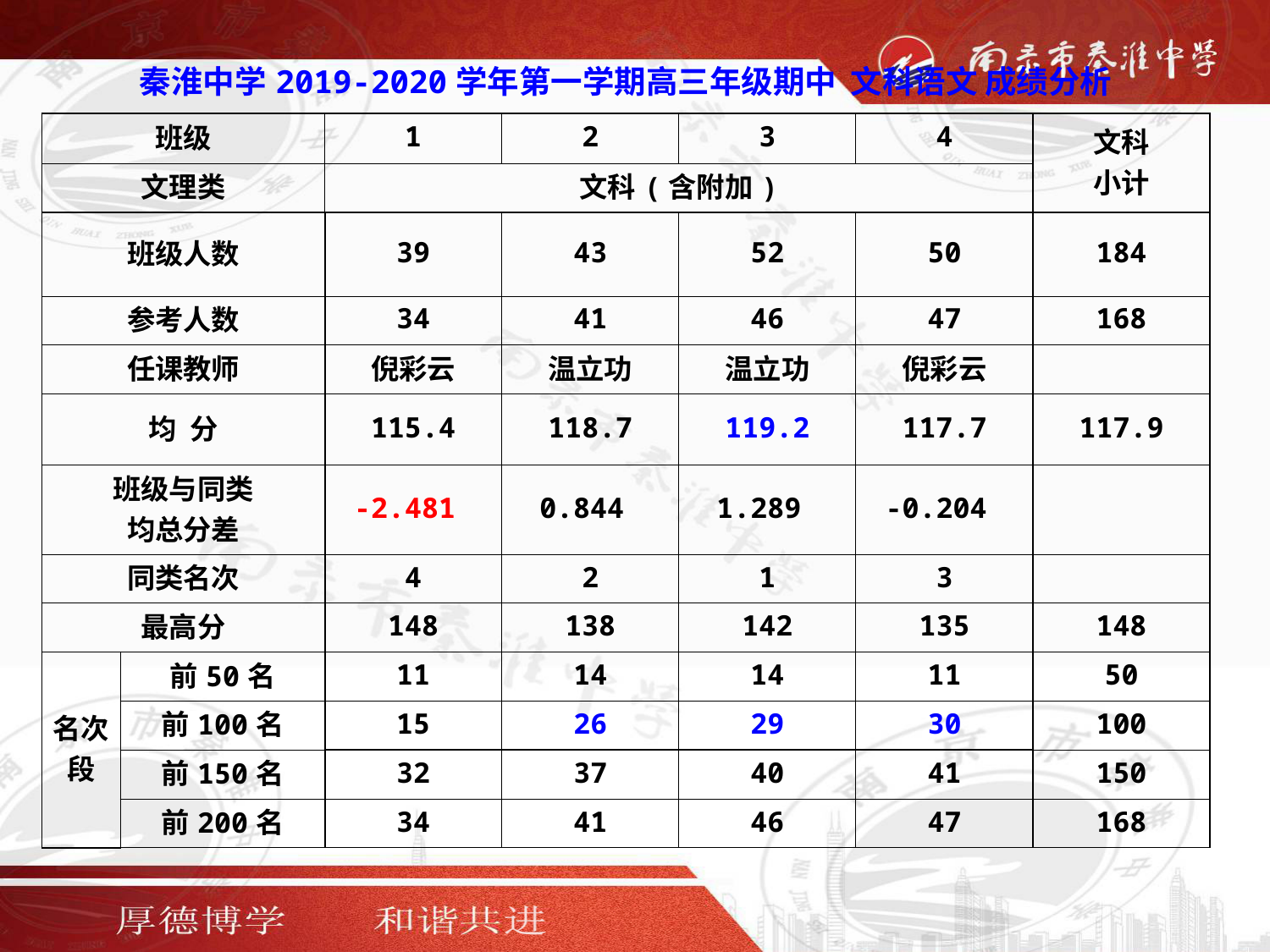

| 秦淮中学2019-2020学年第一学期高三年级期中 文科语文 成绩分析 |  |  |  |  |  |  |
| --- | --- | --- | --- | --- | --- | --- |
| 班级 |  | 1 | 2 | 3 | 4 | 文科 小计 |
| 文理类 |  | 文科(含附加) |  |  |  |  |
| 班级人数 |  | 39 | 43 | 52 | 50 | 184 |
| 参考人数 |  | 34 | 41 | 46 | 47 | 168 |
| 任课教师 |  | 倪彩云 | 温立功 | 温立功 | 倪彩云 |  |
| 均 分 |  | 115.4 | 118.7 | 119.2 | 117.7 | 117.9 |
| 班级与同类 均总分差 |  | -2.481 | 0.844 | 1.289 | -0.204 |  |
| 同类名次 |  | 4 | 2 | 1 | 3 |  |
| 最高分 |  | 148 | 138 | 142 | 135 | 148 |
| 名次段 | 前50名 | 11 | 14 | 14 | 11 | 50 |
|  | 前100名 | 15 | 26 | 29 | 30 | 100 |
|  | 前150名 | 32 | 37 | 40 | 41 | 150 |
|  | 前200名 | 34 | 41 | 46 | 47 | 168 |